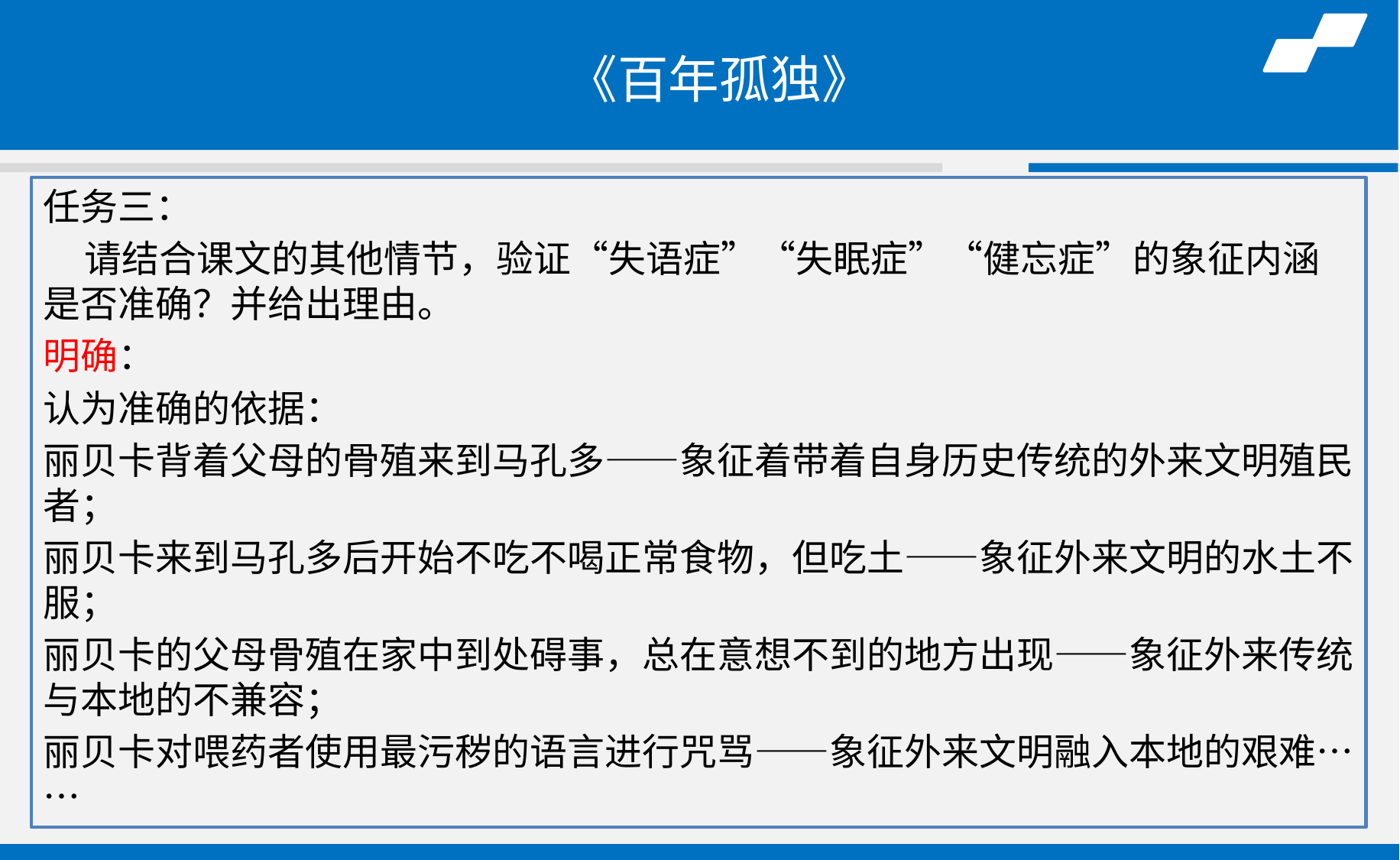

# 《百年孤独》

任务三：
    请结合课文的其他情节，验证“失语症”“失眠症”“健忘症”的象征内涵是否准确？并给出理由。
明确：
认为准确的依据：
丽贝卡背着父母的骨殖来到马孔多——象征着带着自身历史传统的外来文明殖民者；
丽贝卡来到马孔多后开始不吃不喝正常食物，但吃土——象征外来文明的水土不服；
丽贝卡的父母骨殖在家中到处碍事，总在意想不到的地方出现——象征外来传统与本地的不兼容；
丽贝卡对喂药者使用最污秽的语言进行咒骂——象征外来文明融入本地的艰难……